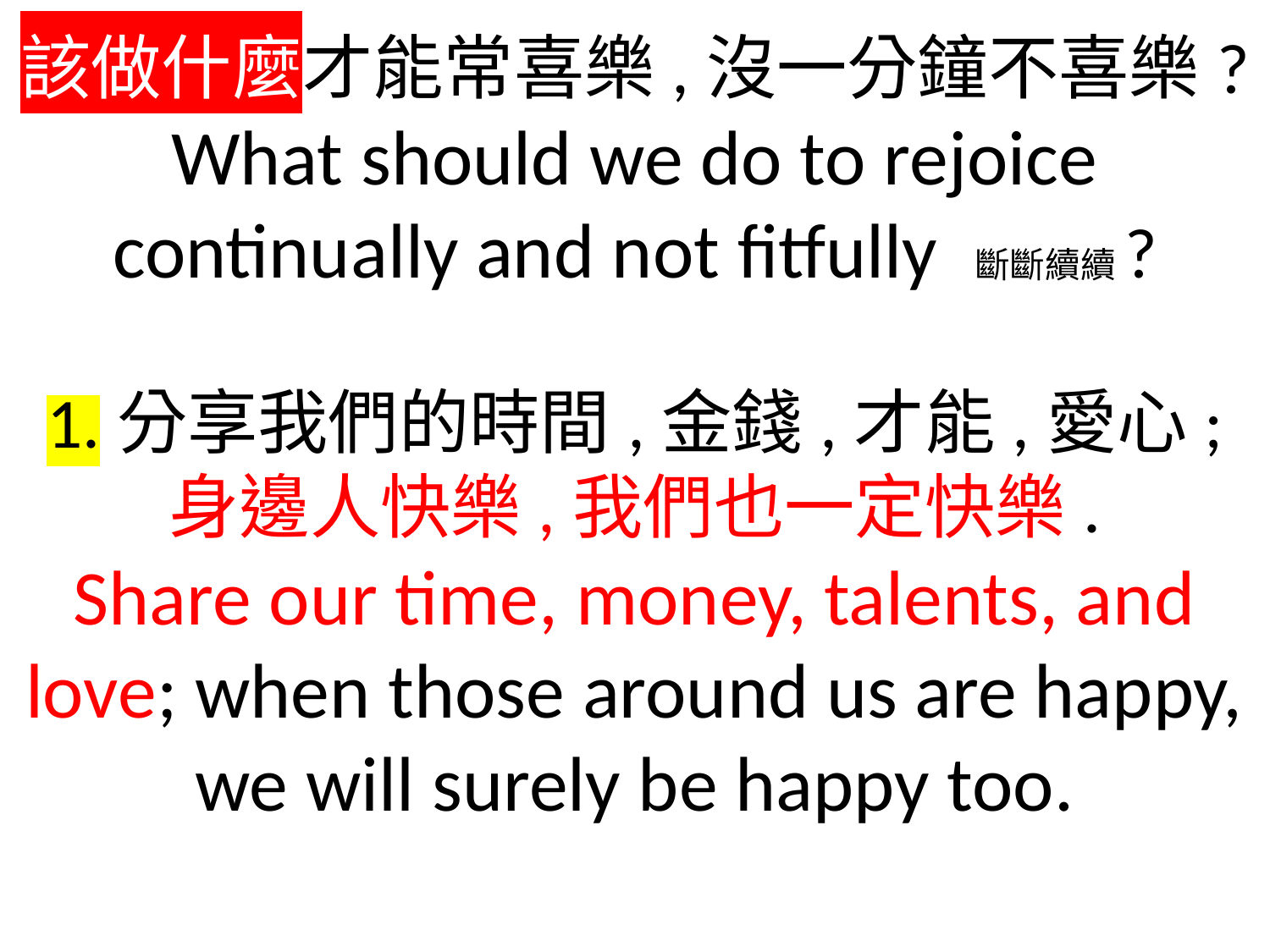

該做什麼才能常喜樂,沒一分鐘不喜樂?
What should we do to rejoice continually and not fitfully 斷斷續續?

1.分享我們的時間,金錢,才能,愛心;
身邊人快樂,我們也一定快樂.
Share our time, money, talents, and love; when those around us are happy, we will surely be happy too.